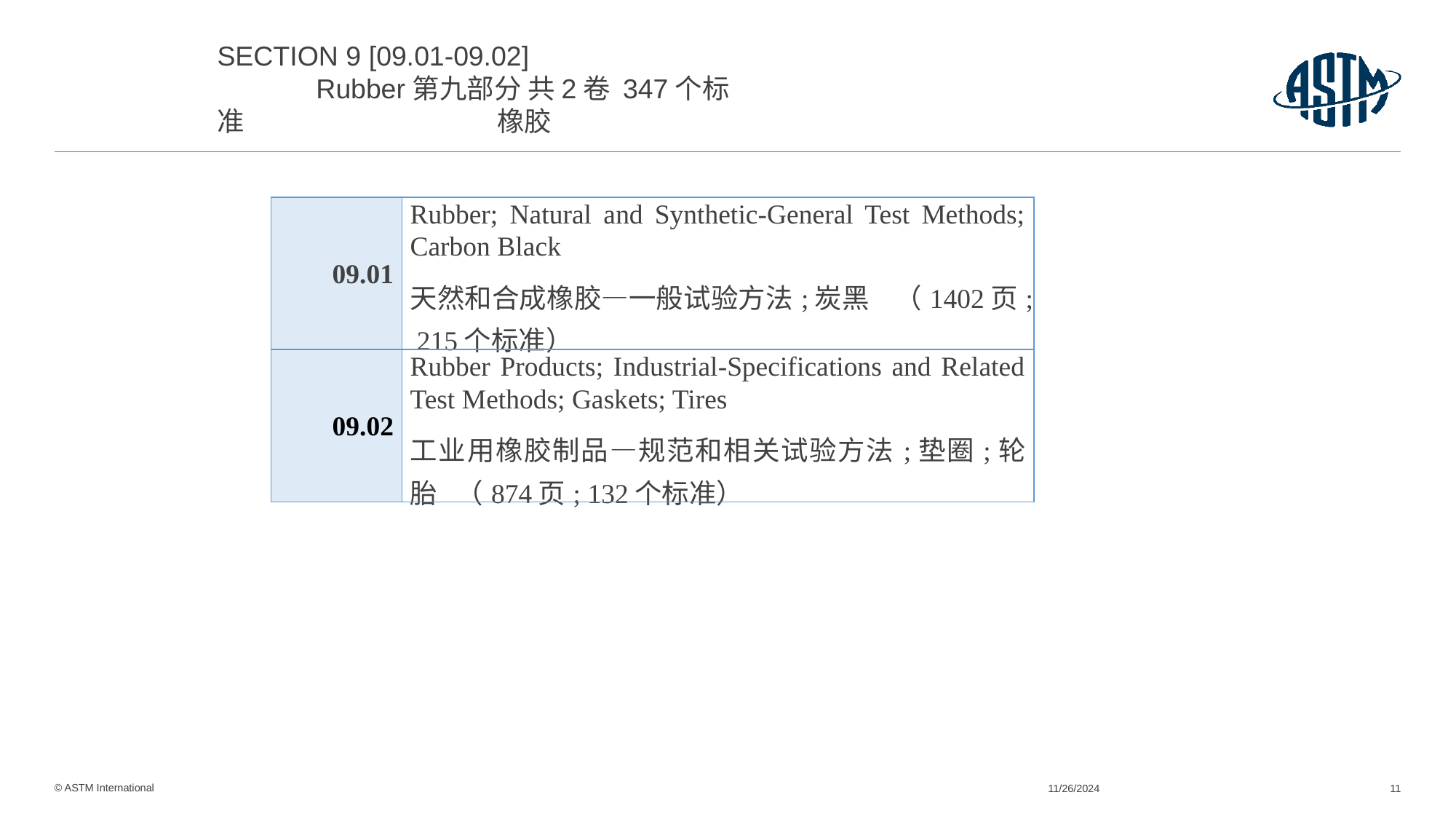

SECTION 9 [09.01-09.02]                                         Rubber第九部分 共2卷 347个标准                                         橡胶
| 09.01 | Rubber; Natural and Synthetic-General Test Methods; Carbon Black 天然和合成橡胶—一般试验方法;炭黑 （1402页; 215个标准） |
| --- | --- |
| 09.02 | Rubber Products; Industrial-Specifications and Related Test Methods; Gaskets; Tires 工业用橡胶制品—规范和相关试验方法;垫圈;轮胎 （874页; 132个标准） |
11/26/2024
11